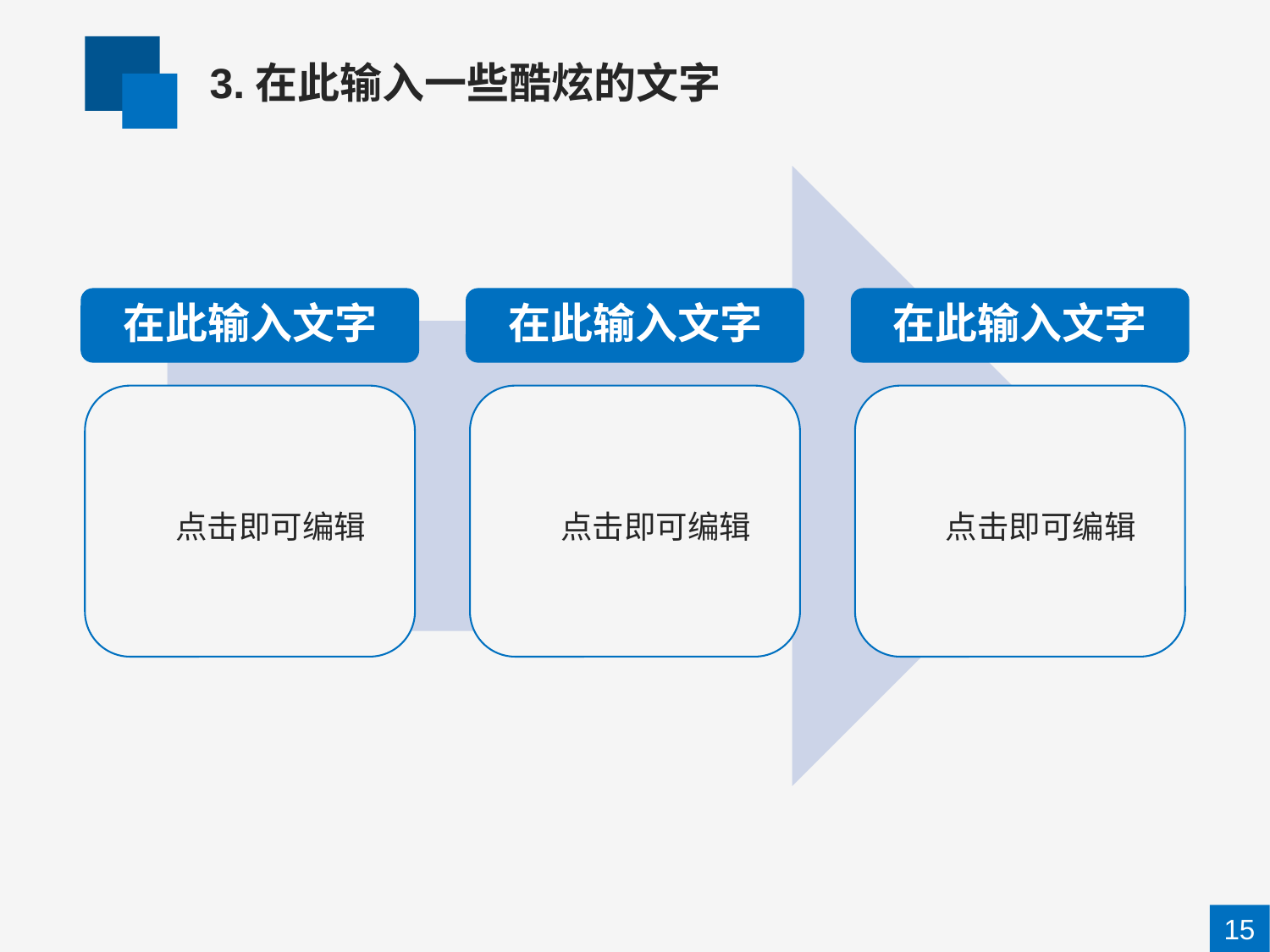

3.在此输入一些酷炫的文字

在此输入文字
在此输入文字
在此输入文字
点击即可编辑
点击即可编辑
点击即可编辑

15